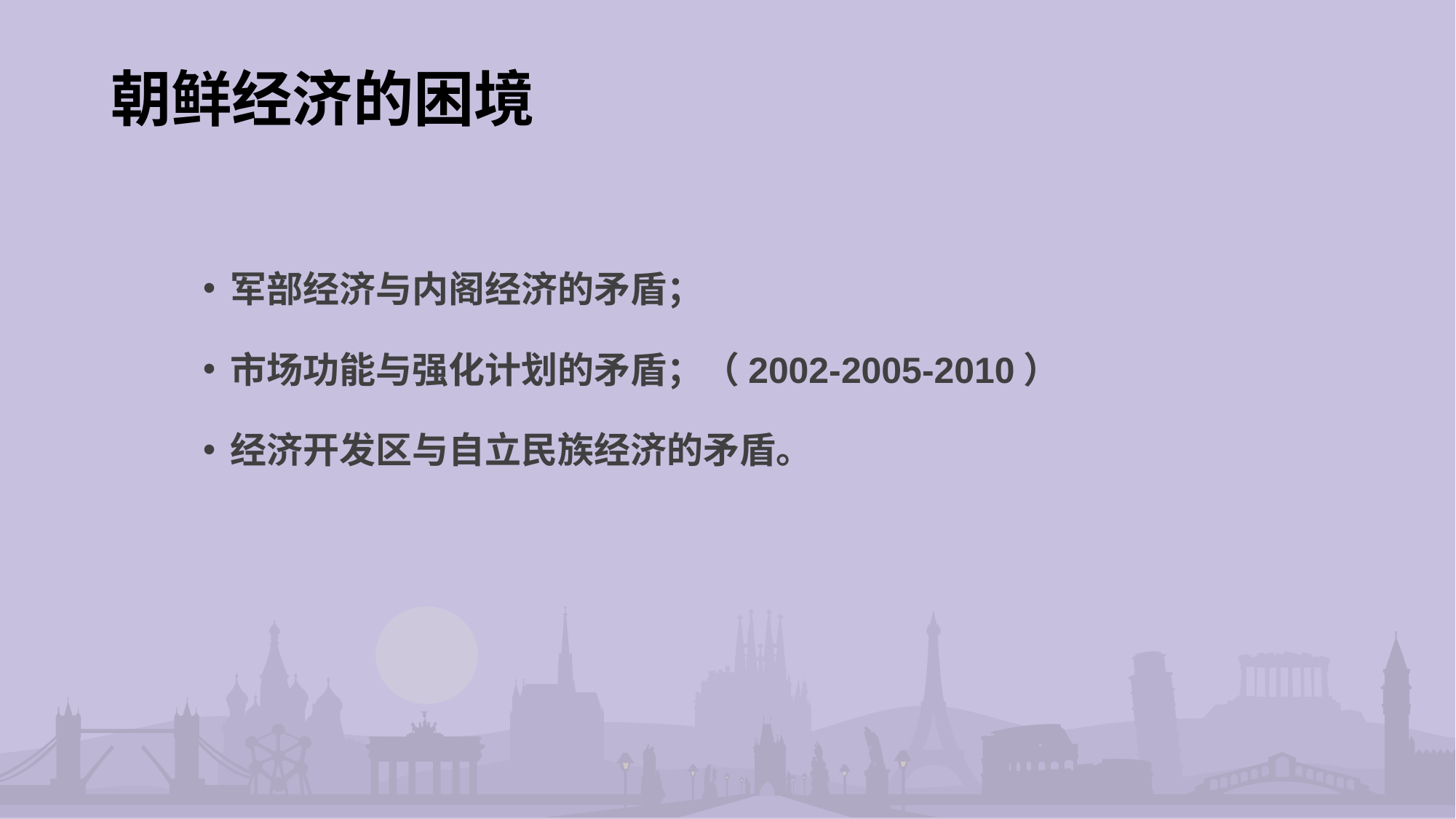

# 朝鲜经济的困境
军部经济与内阁经济的矛盾；
市场功能与强化计划的矛盾；（2002-2005-2010）
经济开发区与自立民族经济的矛盾。